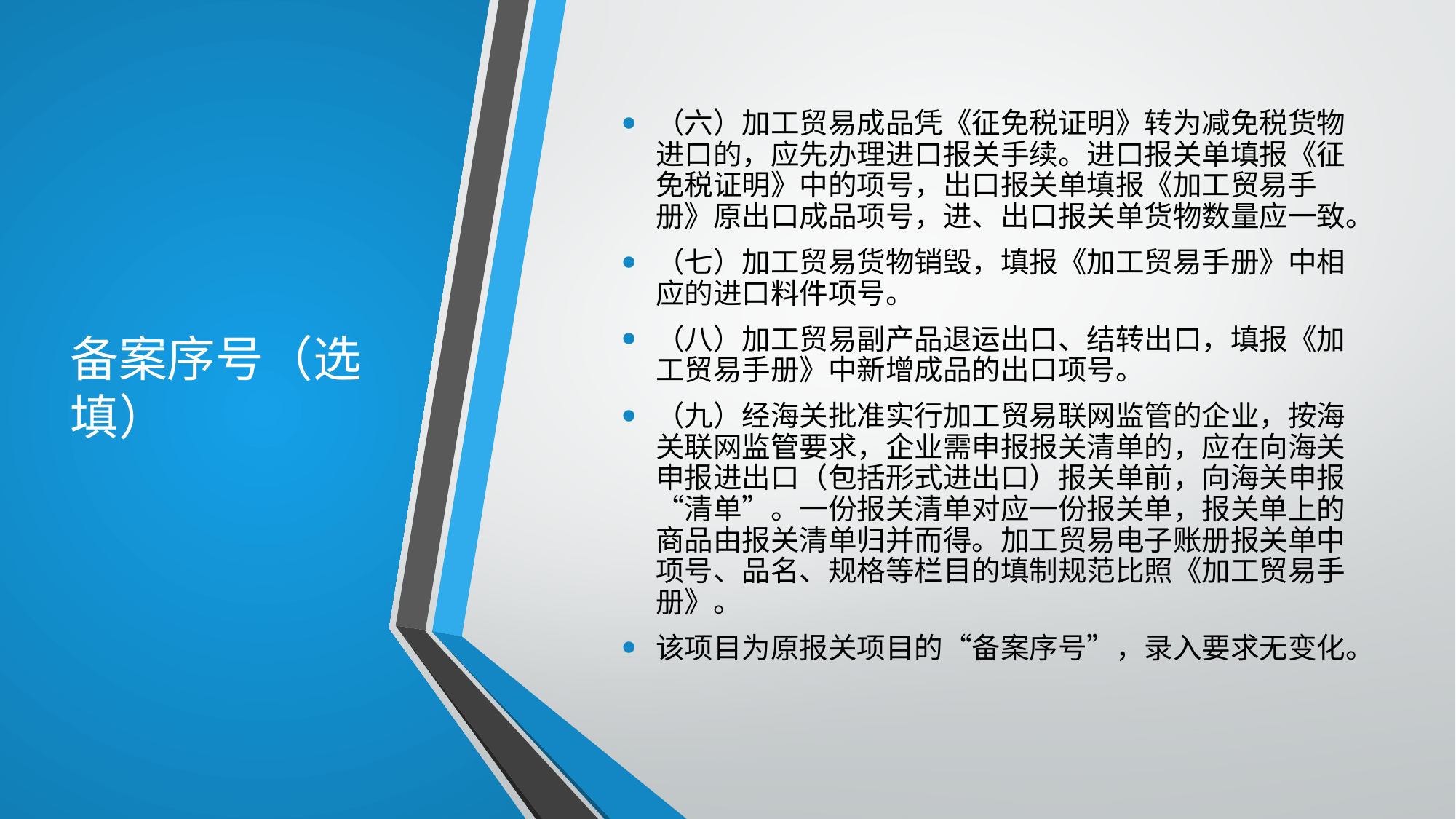

# 备案序号（选填）
（六）加工贸易成品凭《征免税证明》转为减免税货物进口的，应先办理进口报关手续。进口报关单填报《征免税证明》中的项号，出口报关单填报《加工贸易手册》原出口成品项号，进、出口报关单货物数量应一致。
（七）加工贸易货物销毁，填报《加工贸易手册》中相应的进口料件项号。
（八）加工贸易副产品退运出口、结转出口，填报《加工贸易手册》中新增成品的出口项号。
（九）经海关批准实行加工贸易联网监管的企业，按海关联网监管要求，企业需申报报关清单的，应在向海关申报进出口（包括形式进出口）报关单前，向海关申报“清单”。一份报关清单对应一份报关单，报关单上的商品由报关清单归并而得。加工贸易电子账册报关单中项号、品名、规格等栏目的填制规范比照《加工贸易手册》。
该项目为原报关项目的“备案序号”，录入要求无变化。